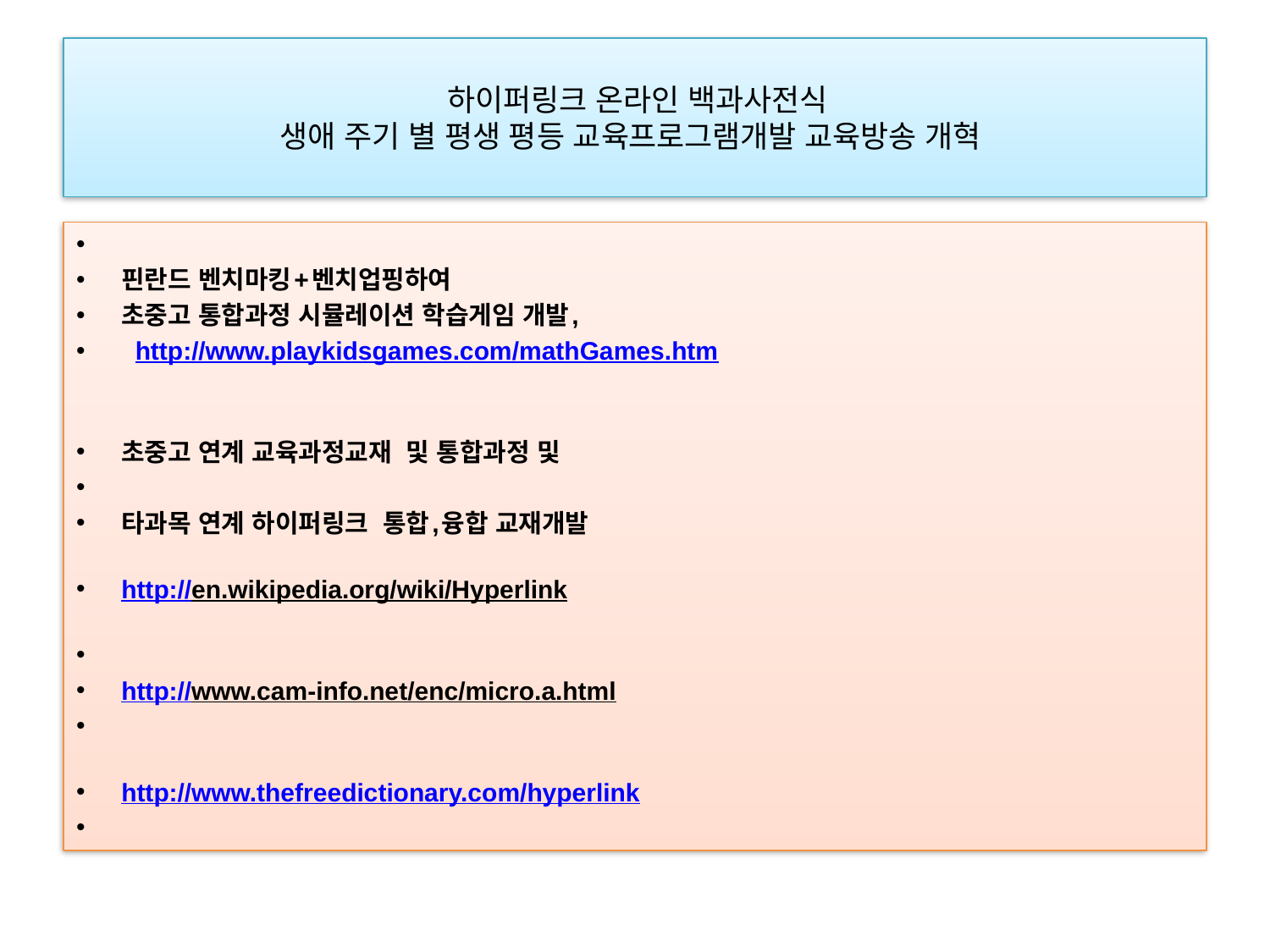

# 하이퍼링크 온라인 백과사전식 생애 주기 별 평생 평등 교육프로그램개발 교육방송 개혁

핀란드 벤치마킹+벤치업핑하여
초중고 통합과정 시뮬레이션 학습게임 개발,
  http://www.playkidsgames.com/mathGames.htm

초중고 연계 교육과정교재  및 통합과정 및

타과목 연계 하이퍼링크  통합,융합 교재개발
http://en.wikipedia.org/wiki/Hyperlink

http://www.cam-info.net/enc/micro.a.html

http://www.thefreedictionary.com/hyperlink